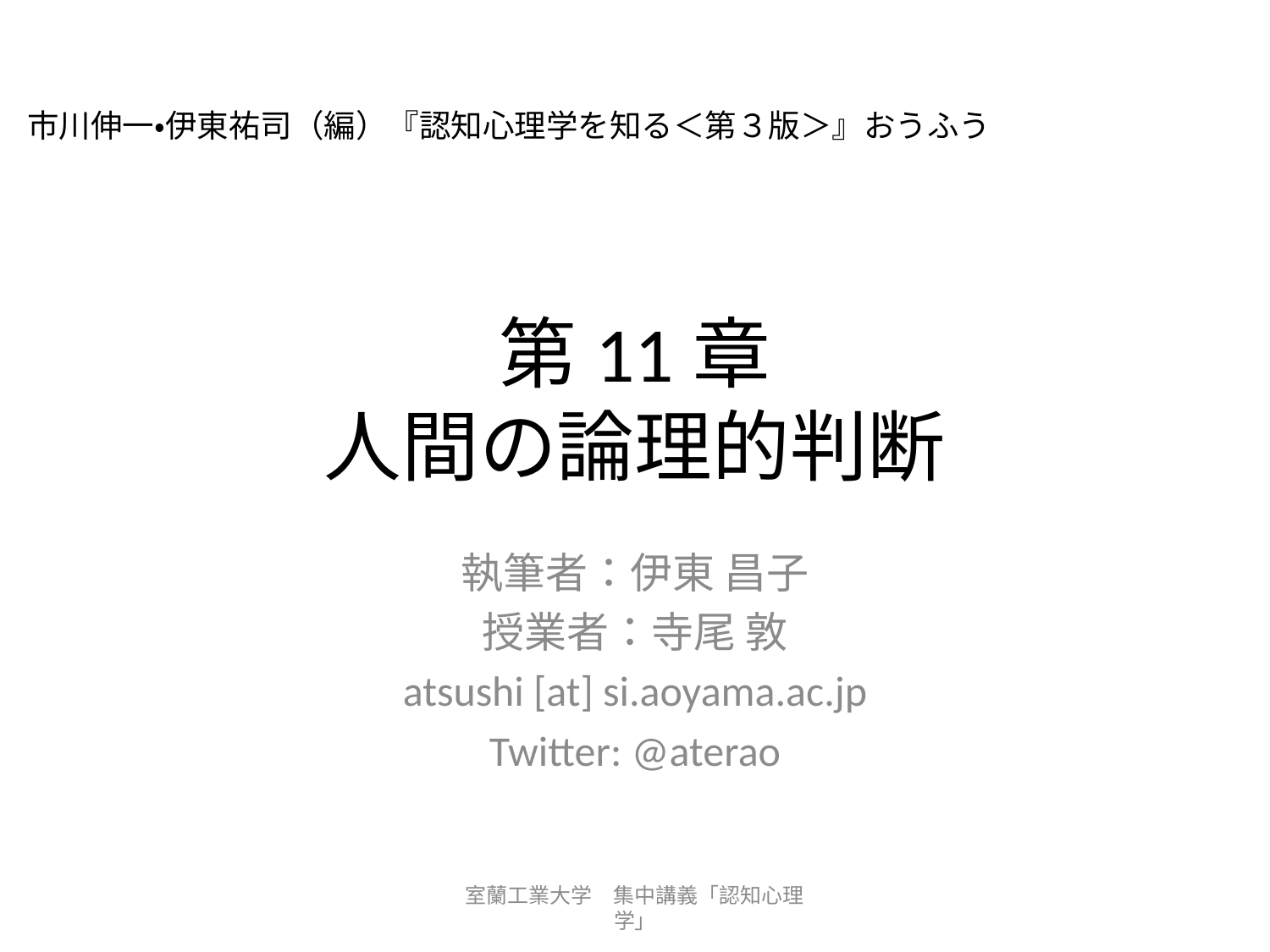

市川伸一・伊東祐司（編）『認知心理学を知る＜第３版＞』おうふう
# 第11章 人間の論理的判断
執筆者：伊東 昌子
授業者：寺尾 敦
atsushi [at] si.aoyama.ac.jp
Twitter: @aterao
室蘭工業大学　集中講義「認知心理学」